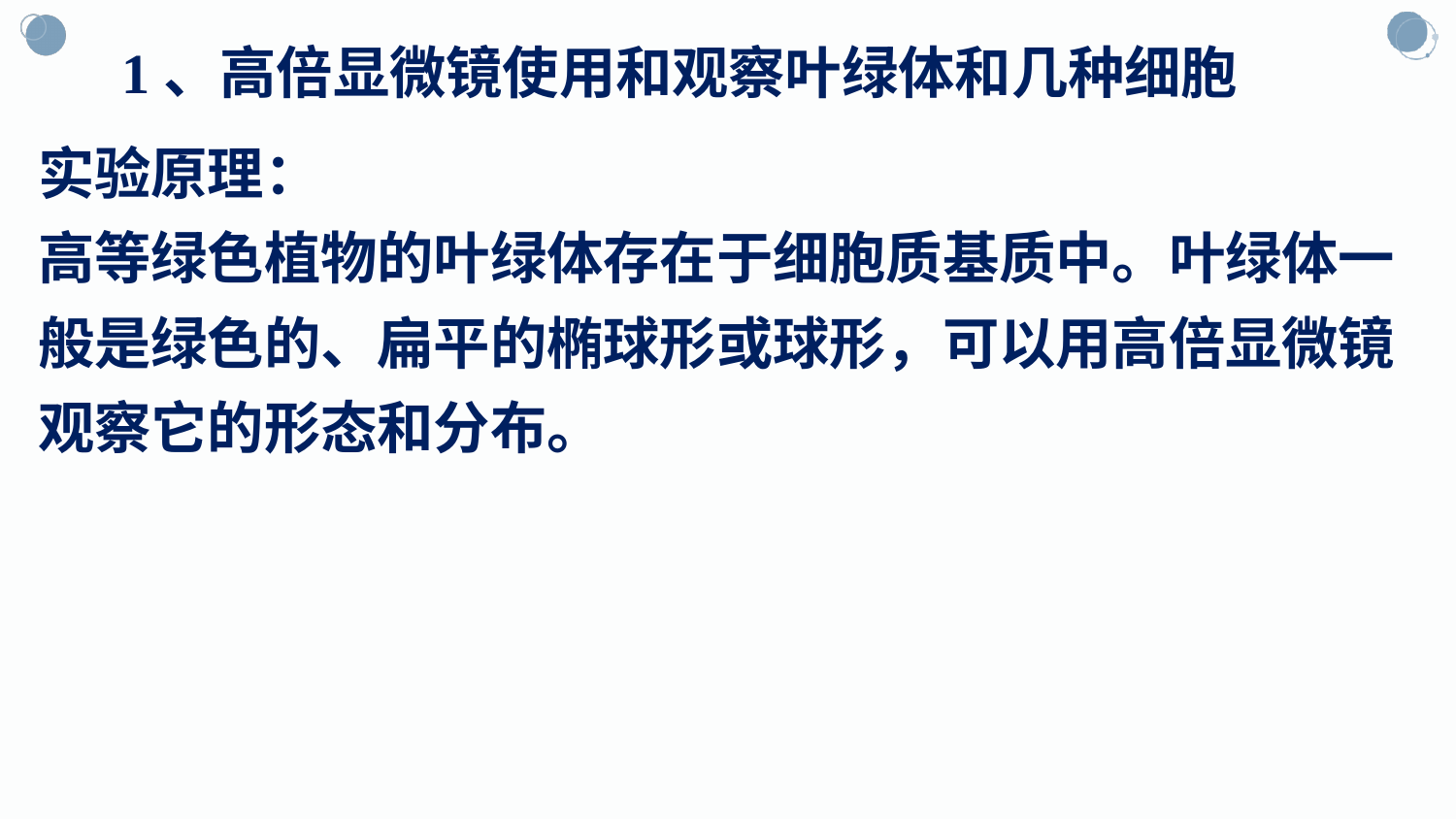

1、高倍显微镜使用和观察叶绿体和几种细胞
实验原理：
高等绿色植物的叶绿体存在于细胞质基质中。叶绿体一般是绿色的、扁平的椭球形或球形，可以用高倍显微镜观察它的形态和分布。